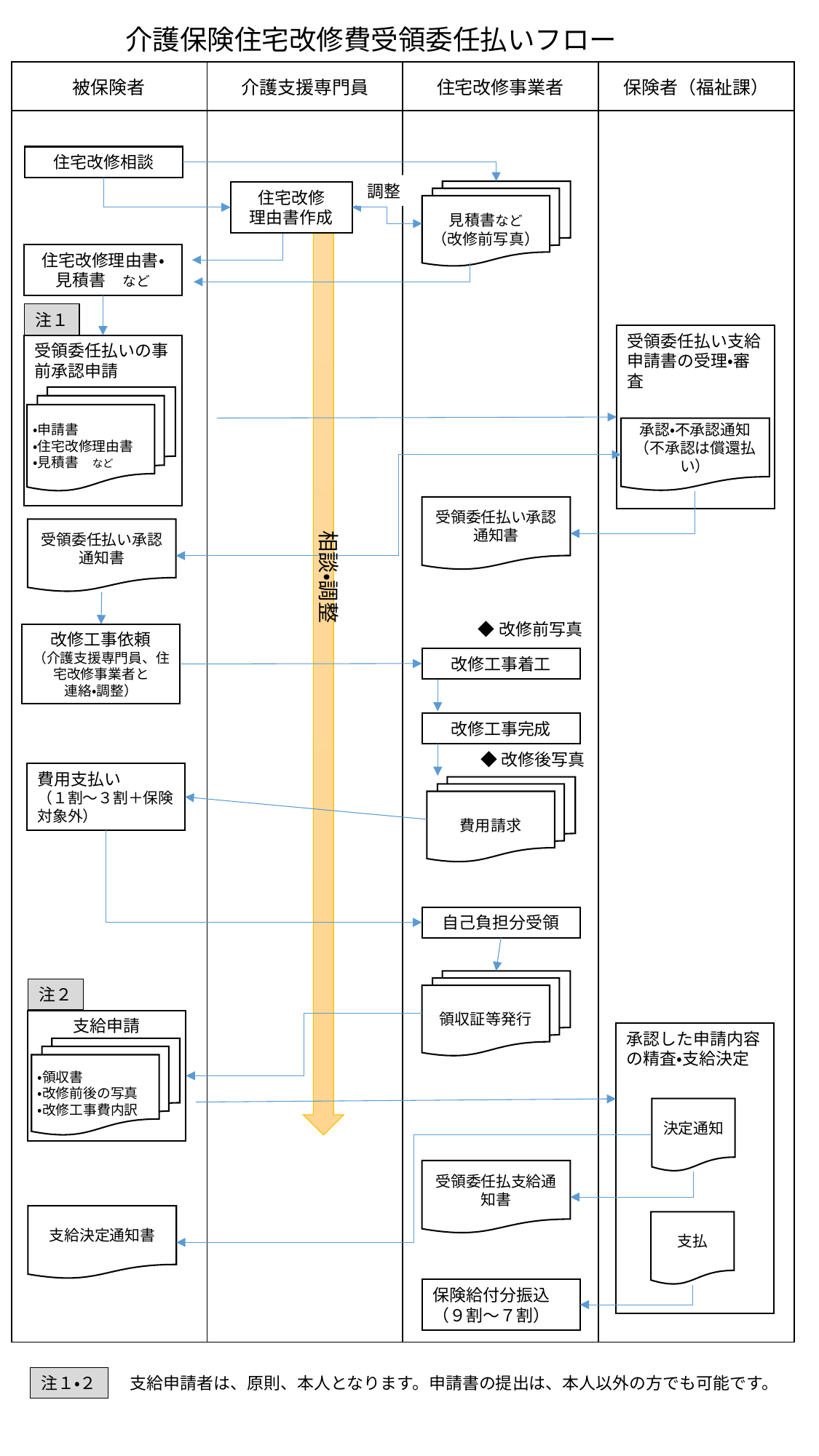

介護保険住宅改修費受領委任払いフロー
| 被保険者 | 介護支援専門員 | 住宅改修事業者 | 保険者（福祉課） |
| --- | --- | --- | --- |
|  |  |  |  |
住宅改修相談
調整
見積書など
（改修前写真）
住宅改修
理由書作成

住宅改修理由書・見積書　など
注１
受領委任払い支給申請書の受理・審査

受領委任払いの事前承認申請

・申請書
・住宅改修理由書
・見積書　など
承認・不承認通知
（不承認は償還払い）
受領委任払い承認通知書
受領委任払い承認通知書
相談・調整
◆改修前写真
改修工事依頼
（介護支援専門員、住宅改修事業者と
連絡・調整）
改修工事着工
改修工事完成
◆改修後写真
費用支払い
（１割～３割＋保険対象外）
費用請求
自己負担分受領
領収証等発行
注２
支給申請

承認した申請内容の精査・支給決定

・領収書
・改修前後の写真
・改修工事費内訳
決定通知
受領委任払支給通知書
支給決定通知書
支払
保険給付分振込（９割～７割）
注１・２
支給申請者は、原則、本人となります。申請書の提出は、本人以外の方でも可能です。